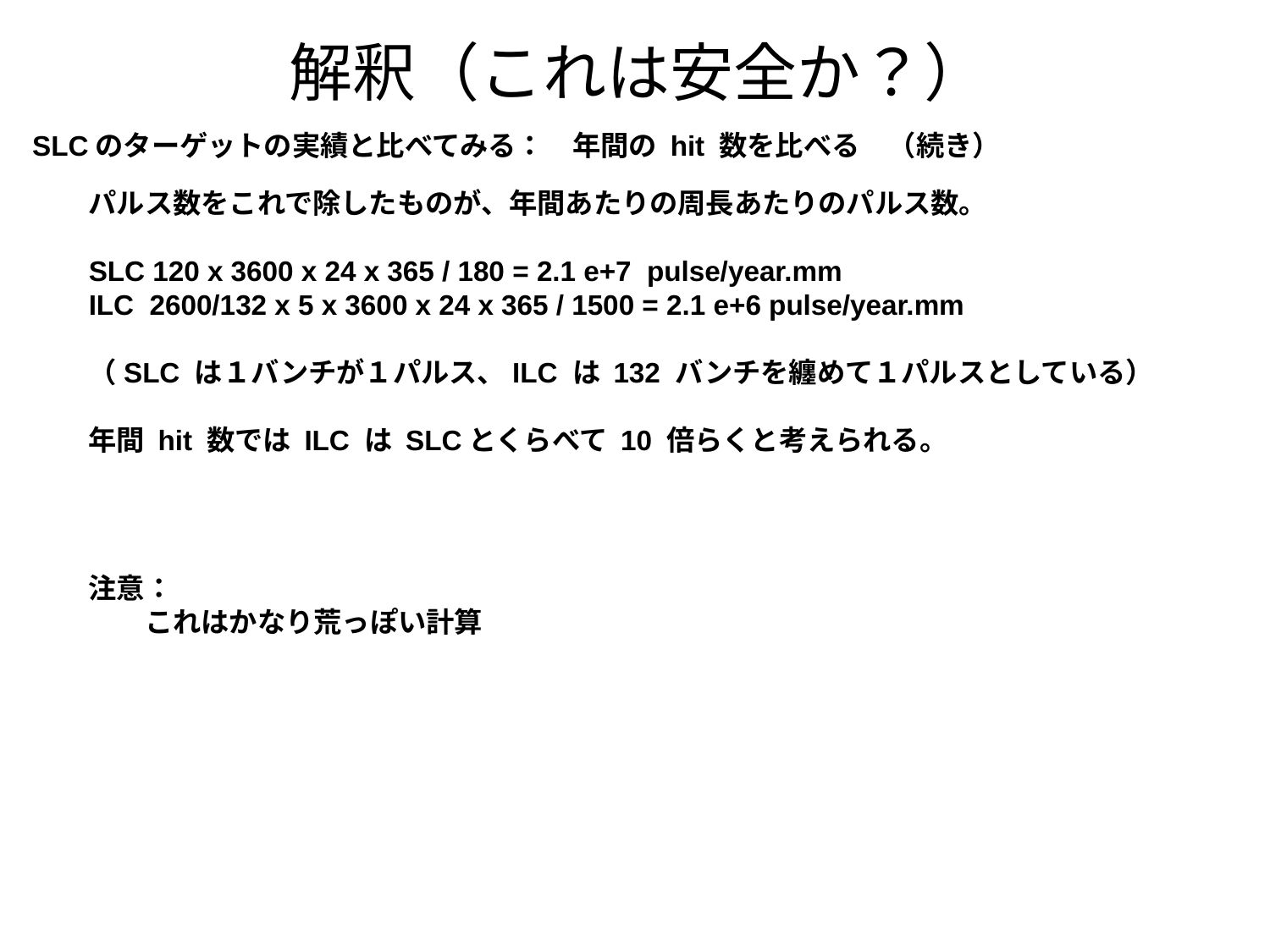

解釈（これは安全か？）
SLCのターゲットの実績と比べてみる：　年間の hit 数を比べる　（続き）
パルス数をこれで除したものが、年間あたりの周長あたりのパルス数。

SLC 120 x 3600 x 24 x 365 / 180 = 2.1 e+7  pulse/year.mm
ILC  2600/132 x 5 x 3600 x 24 x 365 / 1500 = 2.1 e+6 pulse/year.mm

（SLC は１バンチが１パルス、ILC は 132 バンチを纏めて１パルスとしている）

年間 hit 数では ILC は SLCとくらべて 10 倍らくと考えられる。
注意：
　　これはかなり荒っぽい計算